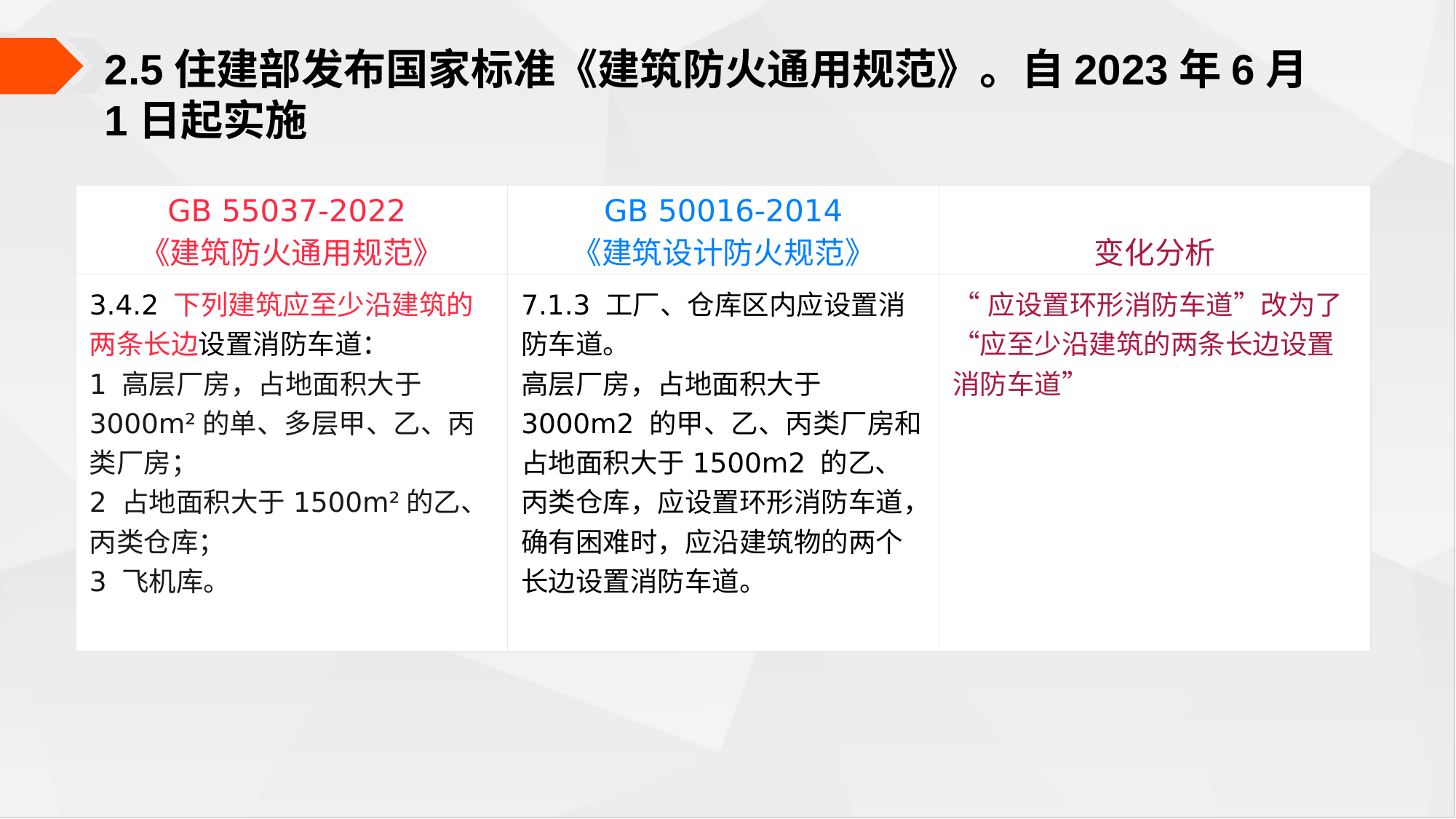

2.5住建部发布国家标准《建筑防火通用规范》。自2023年6月1日起实施

| GB 55037-2022  《建筑防火通用规范》 | GB 50016-2014 《建筑设计防火规范》 | 变化分析 |
| --- | --- | --- |
| 3.4.2 下列建筑应至少沿建筑的两条长边设置消防车道： 1 高层厂房，占地面积大于3000m²的单、多层甲、乙、丙类厂房； 2 占地面积大于1500m²的乙、丙类仓库； 3 飞机库。 | 7.1.3 工厂、仓库区内应设置消防车道。 高层厂房，占地面积大于3000m2 的甲、乙、丙类厂房和占地面积大于1500m2 的乙、丙类仓库，应设置环形消防车道，确有困难时，应沿建筑物的两个长边设置消防车道。 | “应设置环形消防车道”改为了“应至少沿建筑的两条长边设置消防车道” |